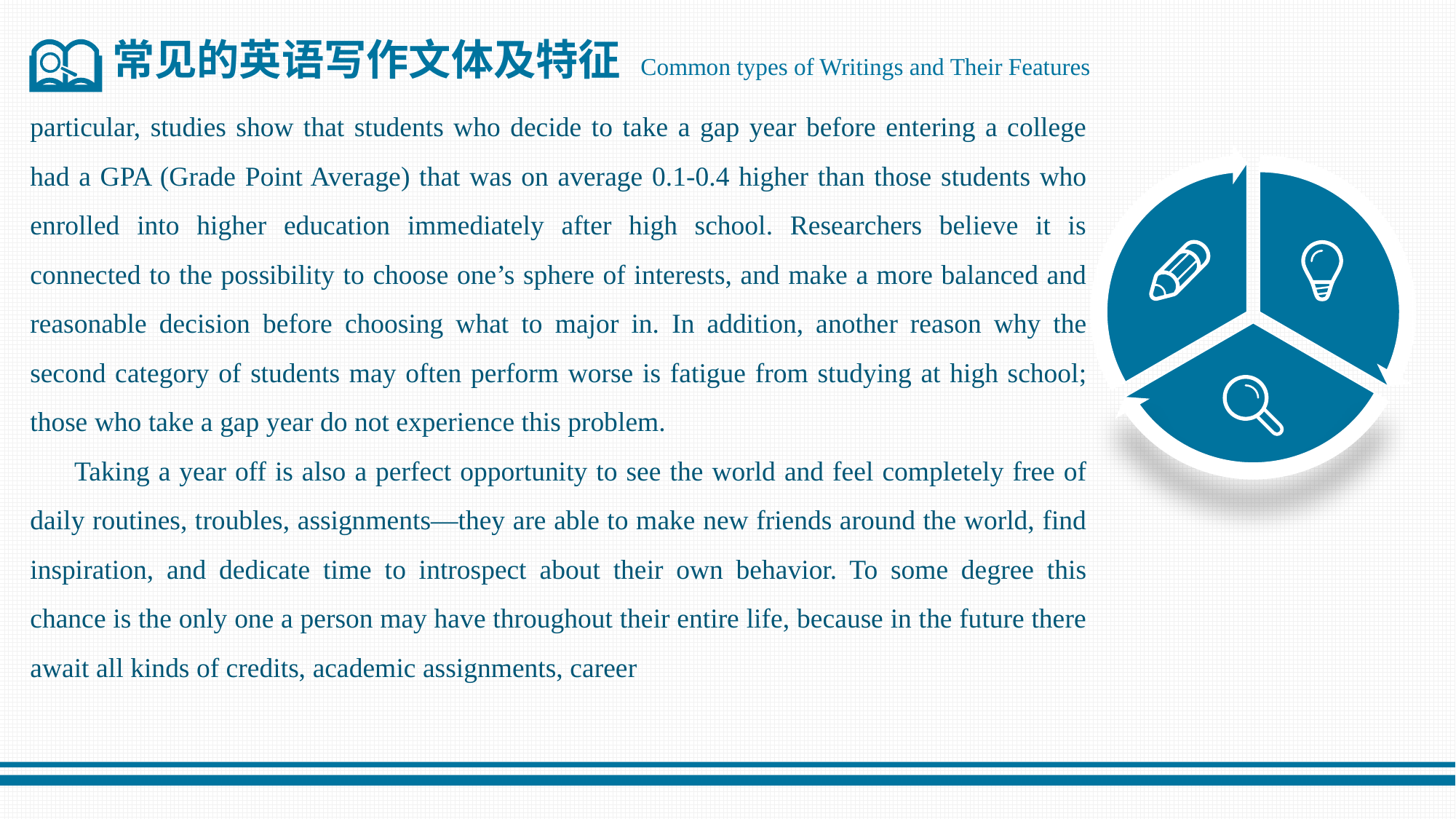

常见的英语写作文体及特征 Common types of Writings and Their Features

particular, studies show that students who decide to take a gap year before entering a college had a GPA (Grade Point Average) that was on average 0.1-0.4 higher than those students who enrolled into higher education immediately after high school. Researchers believe it is connected to the possibility to choose one’s sphere of interests, and make a more balanced and reasonable decision before choosing what to major in. In addition, another reason why the second category of students may often perform worse is fatigue from studying at high school; those who take a gap year do not experience this problem.
     Taking a year off is also a perfect opportunity to see the world and feel completely free of daily routines, troubles, assignments—they are able to make new friends around the world, find inspiration, and dedicate time to introspect about their own behavior. To some degree this chance is the only one a person may have throughout their entire life, because in the future there await all kinds of credits, academic assignments, career